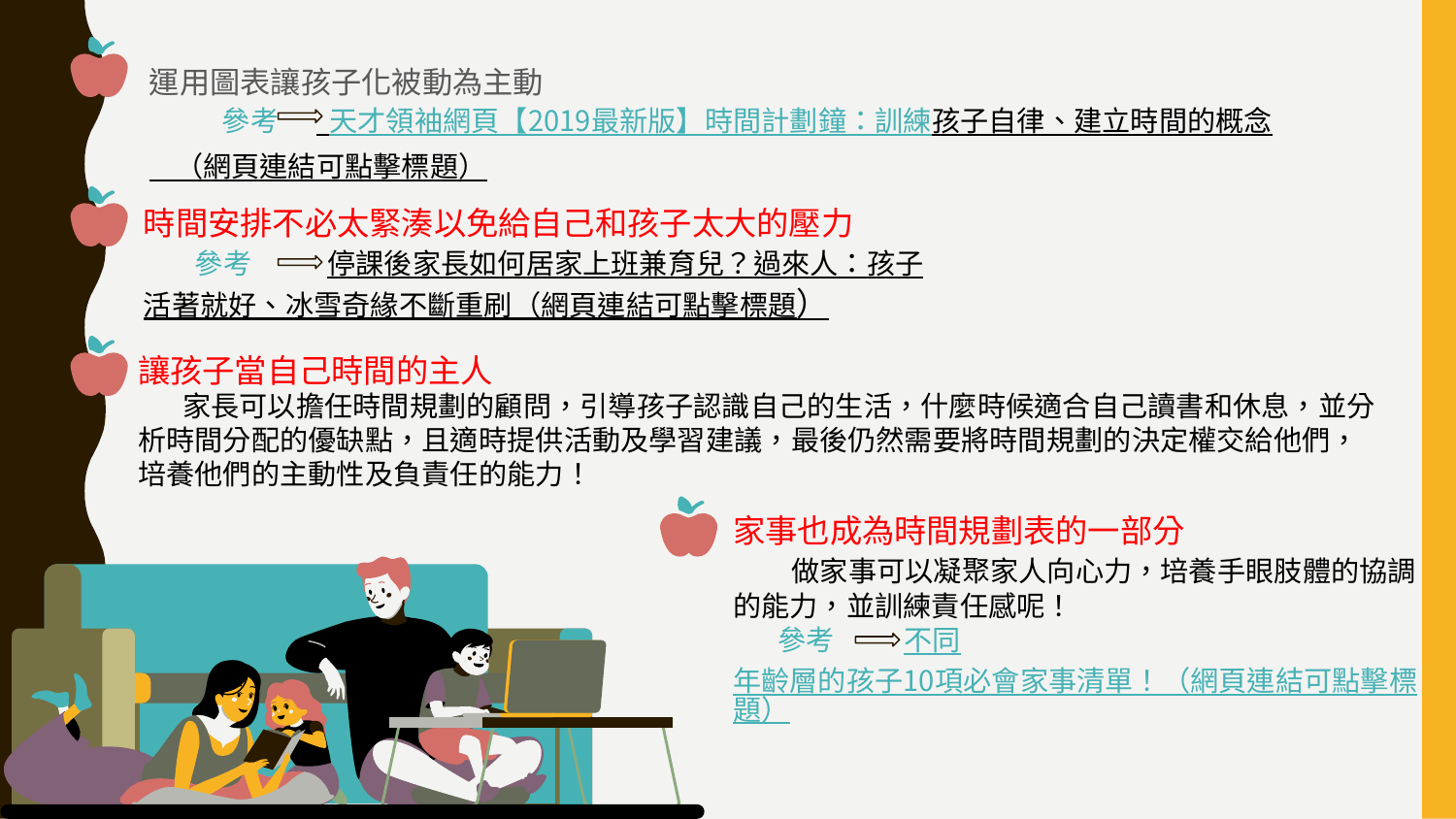

運用圖表讓孩子化被動為主動
參考        天才領袖網頁【2019最新版】時間計劃鐘：訓練孩子自律、建立時間的概念    （網頁連結可點擊標題）

時間安排不必太緊湊以免給自己和孩子太大的壓力
      參考            停課後家長如何居家上班兼育兒？過來人：孩子活著就好、冰雪奇緣不斷重刷（網頁連結可點擊標題）

讓孩子當自己時間的主人
      家長可以擔任時間規劃的顧問，引導孩子認識自己的生活，什麼時候適合自己讀書和休息，並分析時間分配的優缺點，且適時提供活動及學習建議，最後仍然需要將時間規劃的決定權交給他們，
培養他們的主動性及負責任的能力！

家事也成為時間規劃表的一部分
       做家事可以凝聚家人向心力，培養手眼肢體的協調的能力，並訓練責任感呢！
      參考           不同年齡層的孩子10項必會家事清單！（網頁連結可點擊標題）